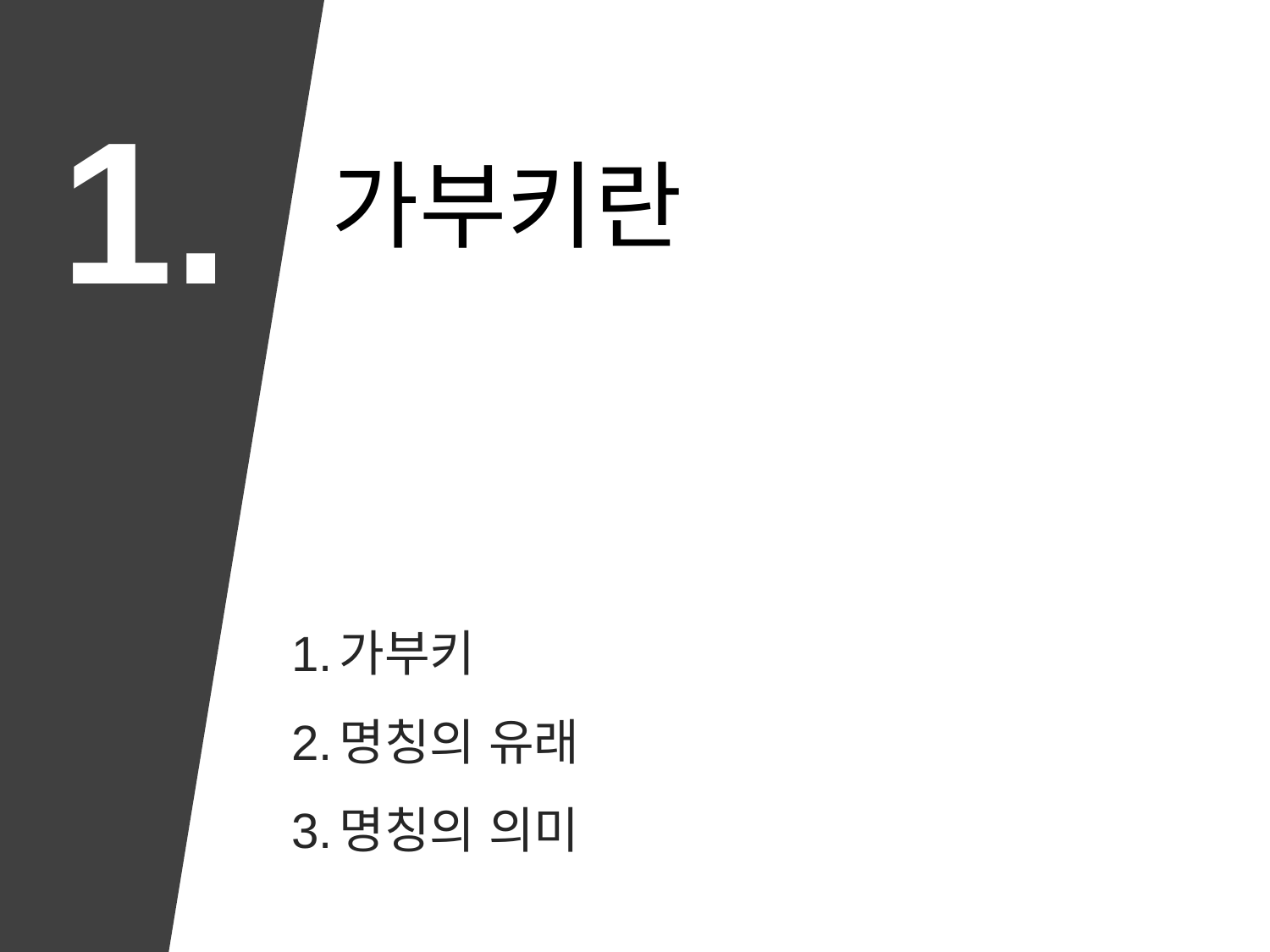

1.
가부키란
가부키
명칭의 유래
명칭의 의미